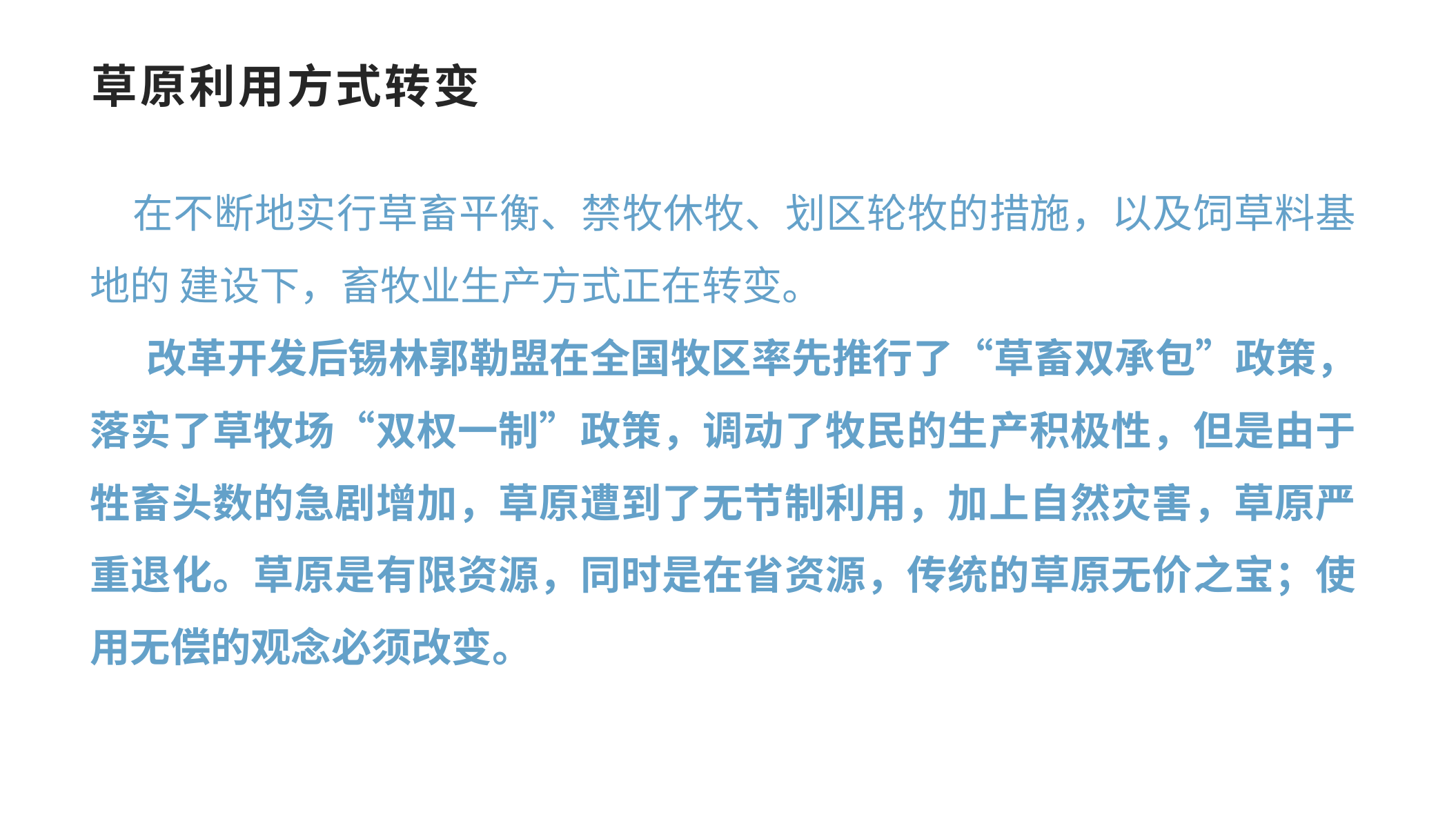

# 草原利用方式转变
     在不断地实行草畜平衡、禁牧休牧、划区轮牧的措施，以及饲草料基地的 建设下，畜牧业生产方式正在转变。
     改革开发后锡林郭勒盟在全国牧区率先推行了“草畜双承包”政策，落实了草牧场“双权一制”政策，调动了牧民的生产积极性，但是由于牲畜头数的急剧增加，草原遭到了无节制利用，加上自然灾害，草原严重退化。草原是有限资源，同时是在省资源，传统的草原无价之宝；使用无偿的观念必须改变。